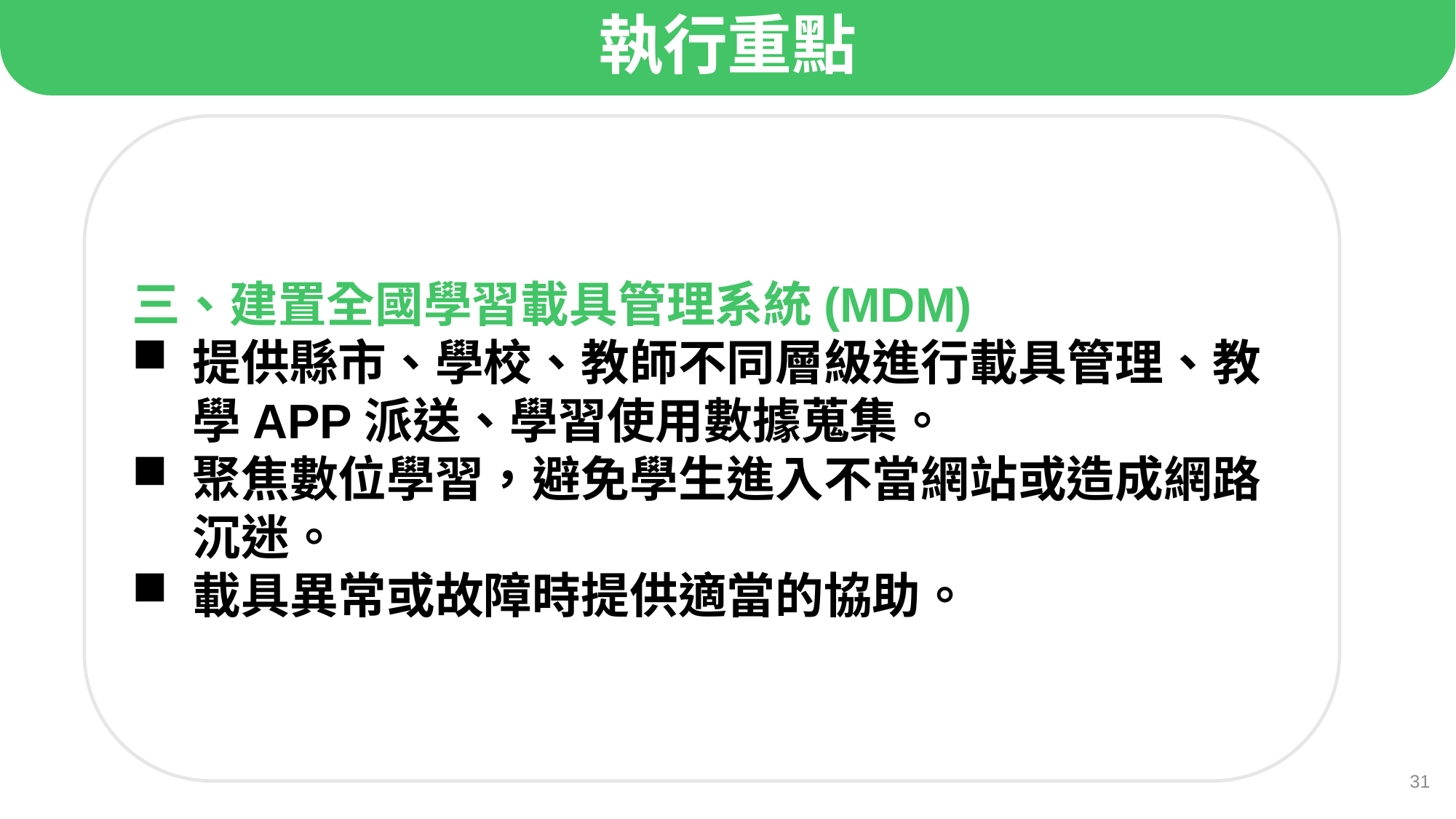

# 執行重點
三、建置全國學習載具管理系統(MDM)
提供縣市、學校、教師不同層級進行載具管理、教學APP派送、學習使用數據蒐集。
聚焦數位學習，避免學生進入不當網站或造成網路沉迷。
載具異常或故障時提供適當的協助。
31